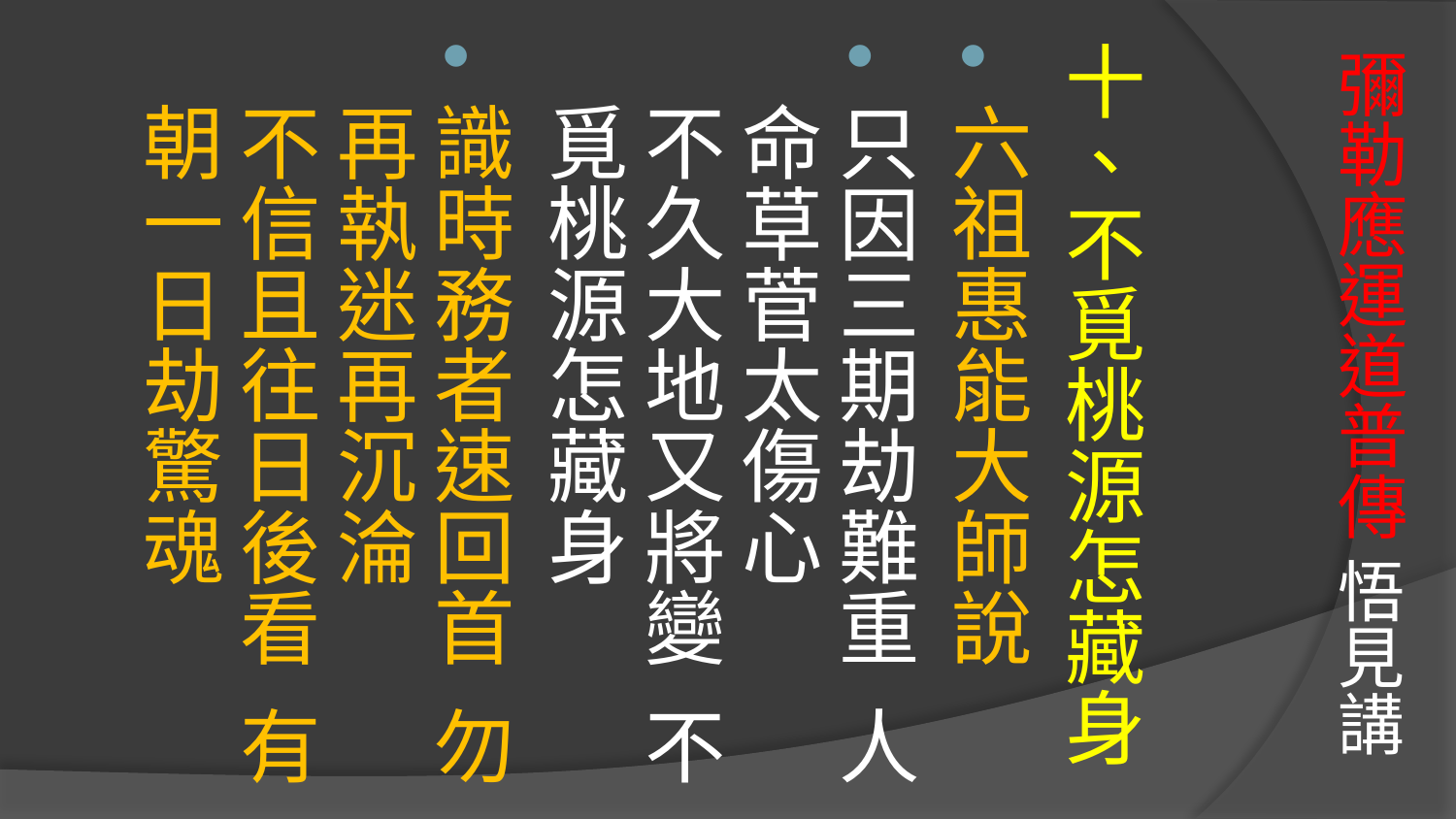

# 彌勒應運道普傳 悟見講
十、不覓桃源怎藏身
六祖惠能大師說
只因三期劫難重  人命草菅太傷心          不久大地又將變  不覓桃源怎藏身
識時務者速回首  勿再執迷再沉淪 
不信且往日後看  有朝一日劫驚魂